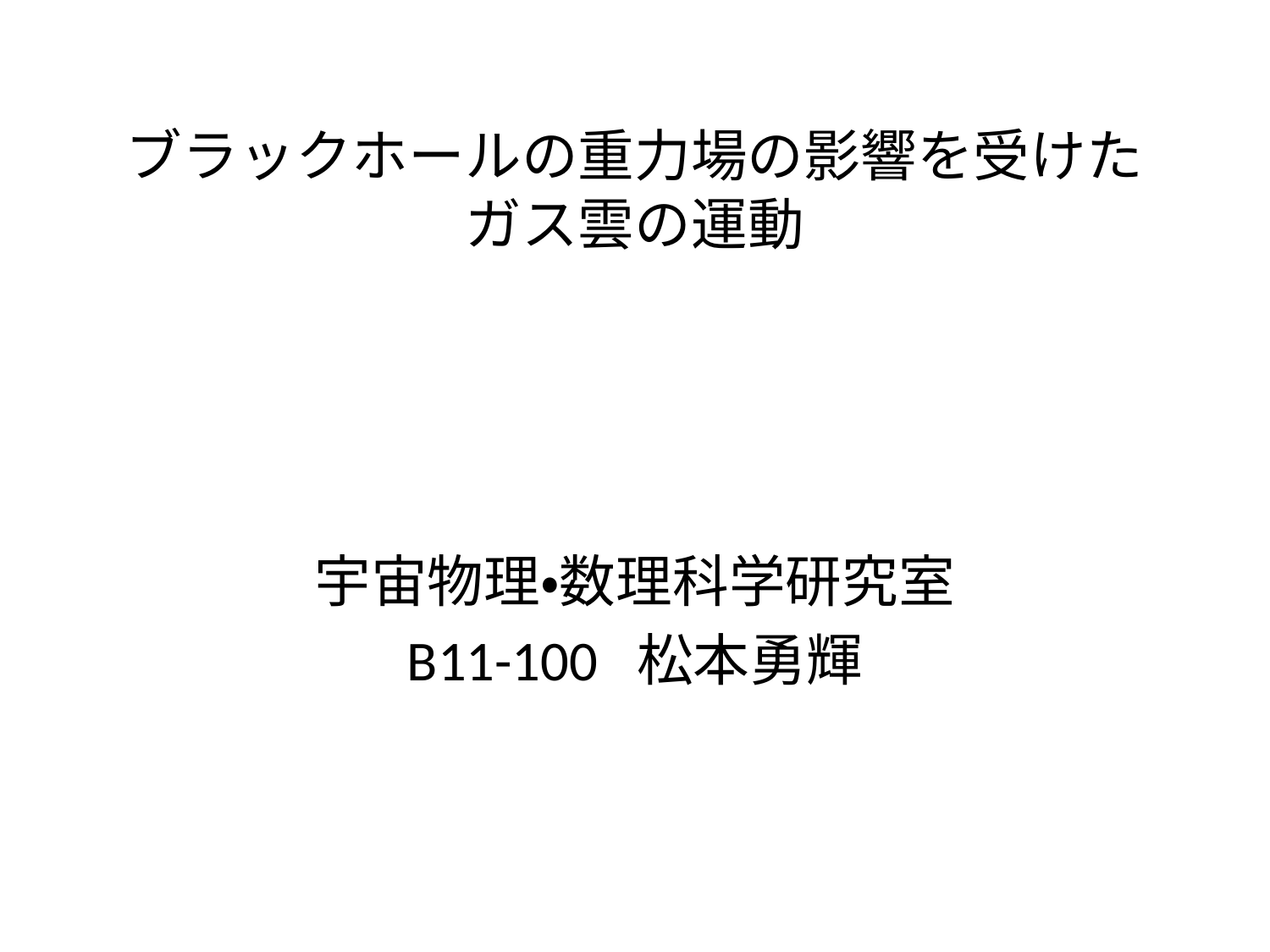

# ブラックホールの重力場の影響を受けた ガス雲の運動
宇宙物理・数理科学研究室
B11-100  松本勇輝